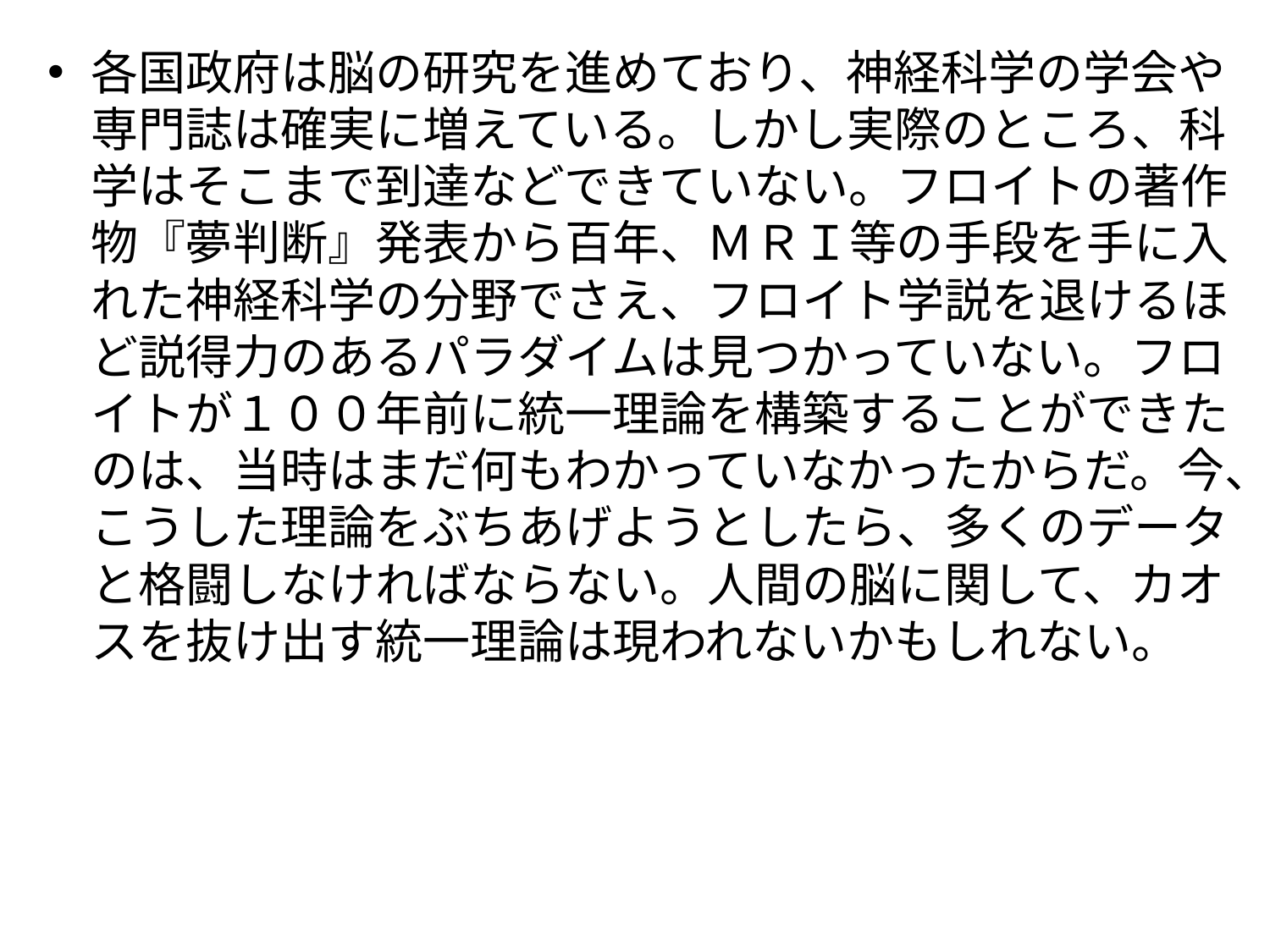

各国政府は脳の研究を進めており、神経科学の学会や専門誌は確実に増えている。しかし実際のところ、科学はそこまで到達などできていない。フロイトの著作物『夢判断』発表から百年、ＭＲＩ等の手段を手に入れた神経科学の分野でさえ、フロイト学説を退けるほど説得力のあるパラダイムは見つかっていない。フロイトが１００年前に統一理論を構築することができたのは、当時はまだ何もわかっていなかったからだ。今、こうした理論をぶちあげようとしたら、多くのデータと格闘しなければならない。人間の脳に関して、カオスを抜け出す統一理論は現われないかもしれない。